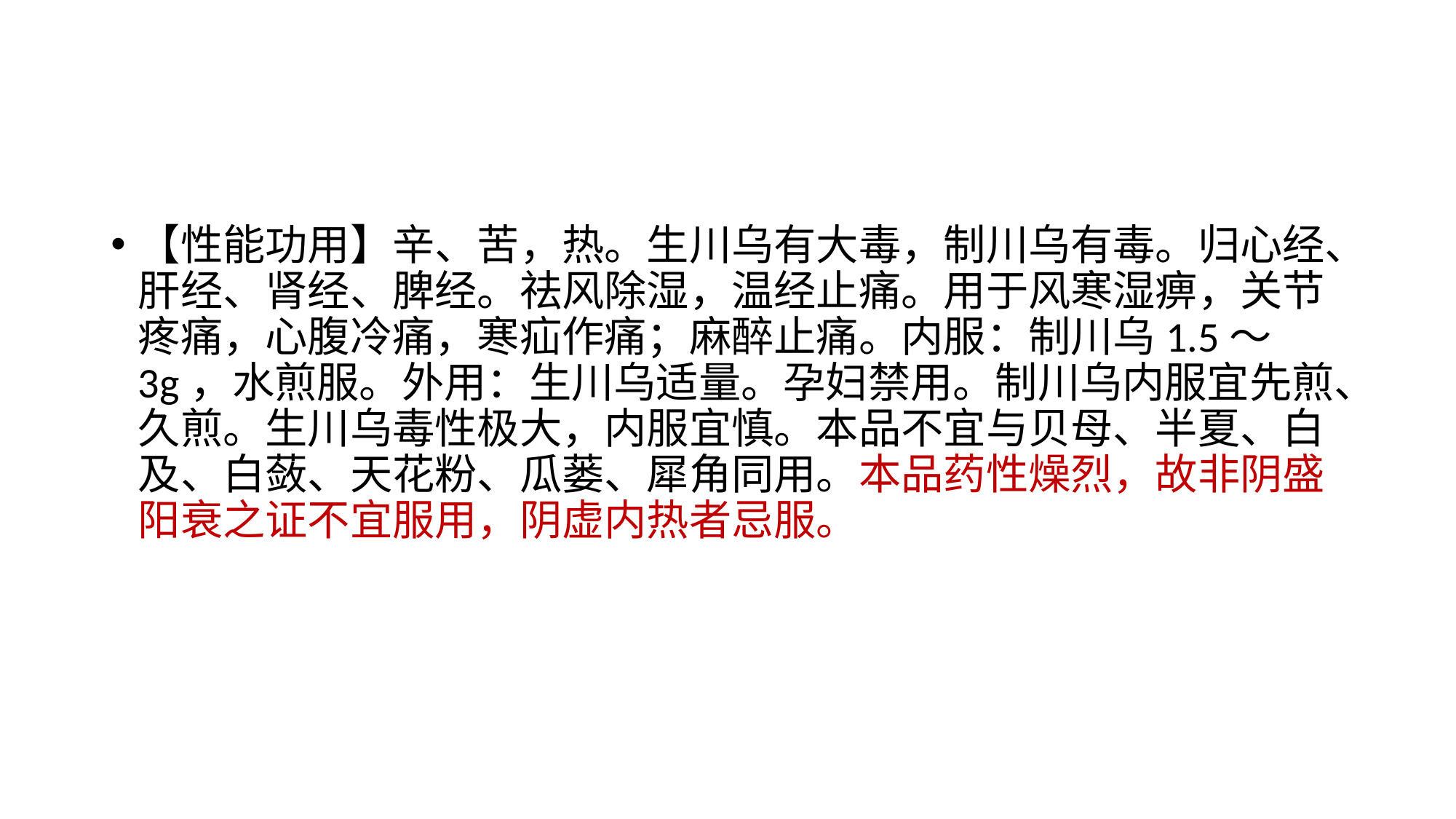

#
【性能功用】辛、苦，热。生川乌有大毒，制川乌有毒。归心经、肝经、肾经、脾经。祛风除湿，温经止痛。用于风寒湿痹，关节疼痛，心腹冷痛，寒疝作痛；麻醉止痛。内服：制川乌1.5～3g，水煎服。外用：生川乌适量。孕妇禁用。制川乌内服宜先煎、久煎。生川乌毒性极大，内服宜慎。本品不宜与贝母、半夏、白及、白蔹、天花粉、瓜蒌、犀角同用。本品药性燥烈，故非阴盛阳衰之证不宜服用，阴虚内热者忌服。